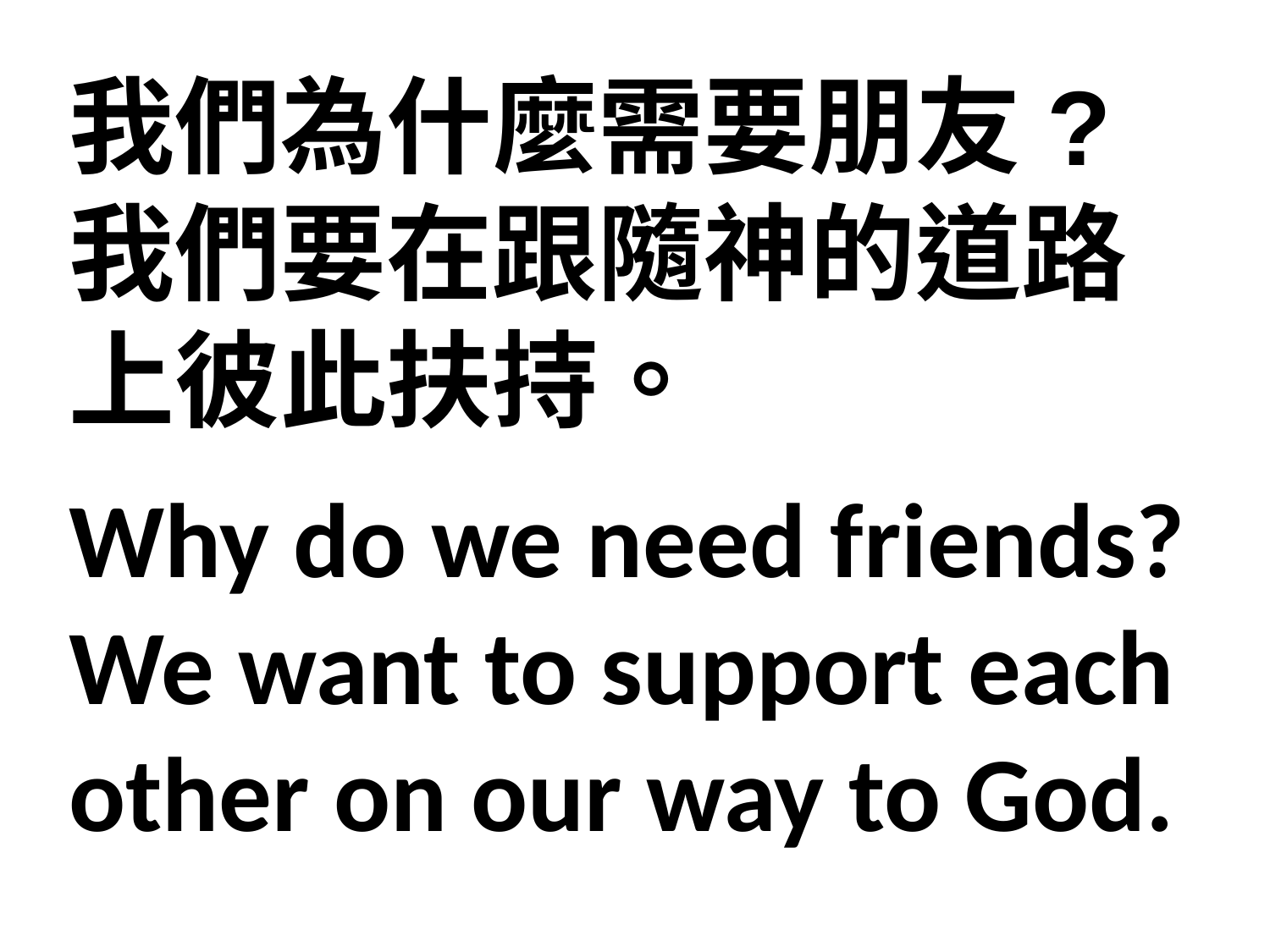

我們為什麼需要朋友? 我們要在跟隨神的道路上彼此扶持。
Why do we need friends? We want to support each other on our way to God.